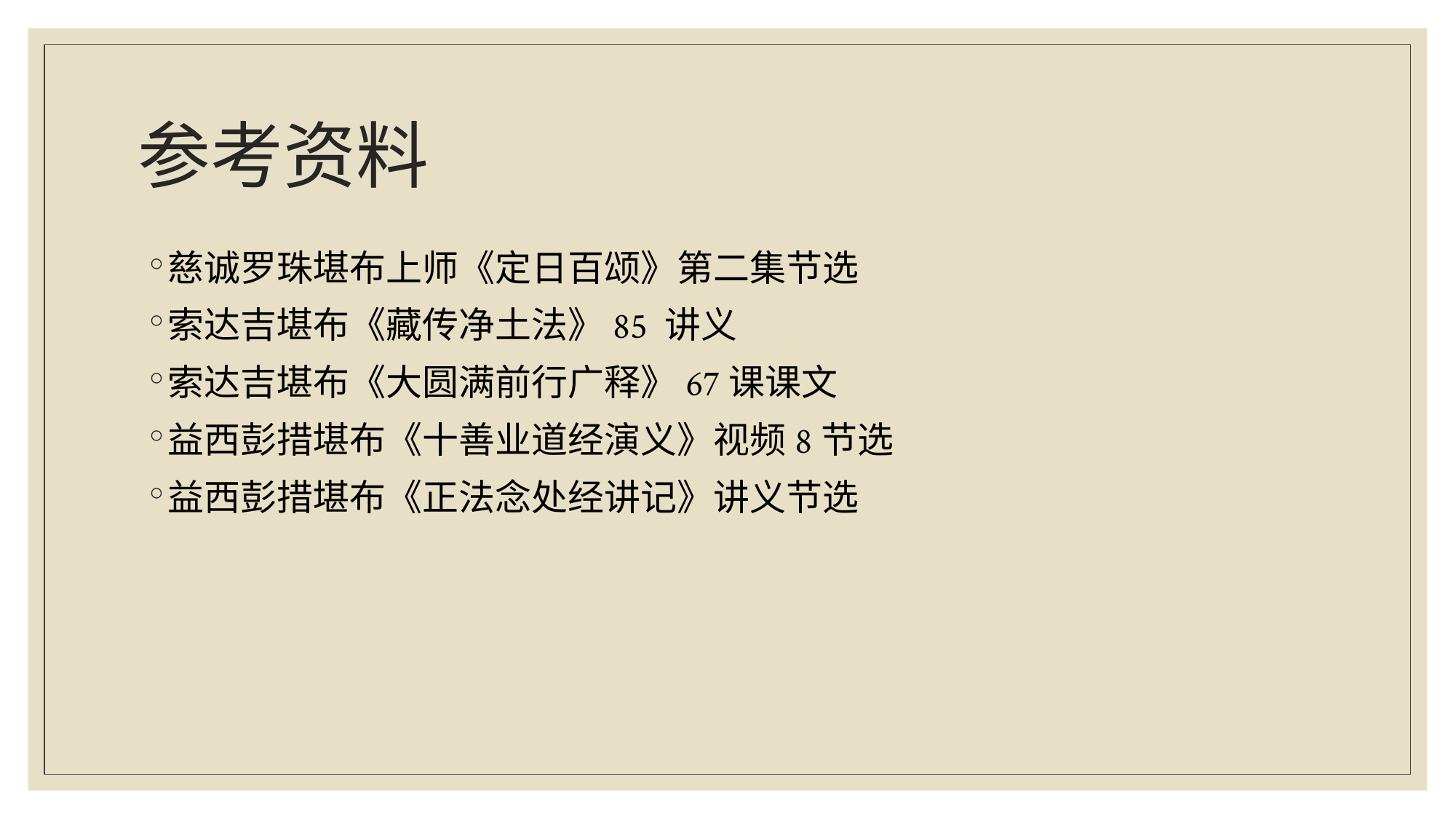

# 参考资料
慈诚罗珠堪布上师《定日百颂》第二集节选
索达吉堪布《藏传净土法》85 讲义
索达吉堪布《大圆满前行广释》67课课文
益西彭措堪布《十善业道经演义》视频8节选
益西彭措堪布《正法念处经讲记》讲义节选